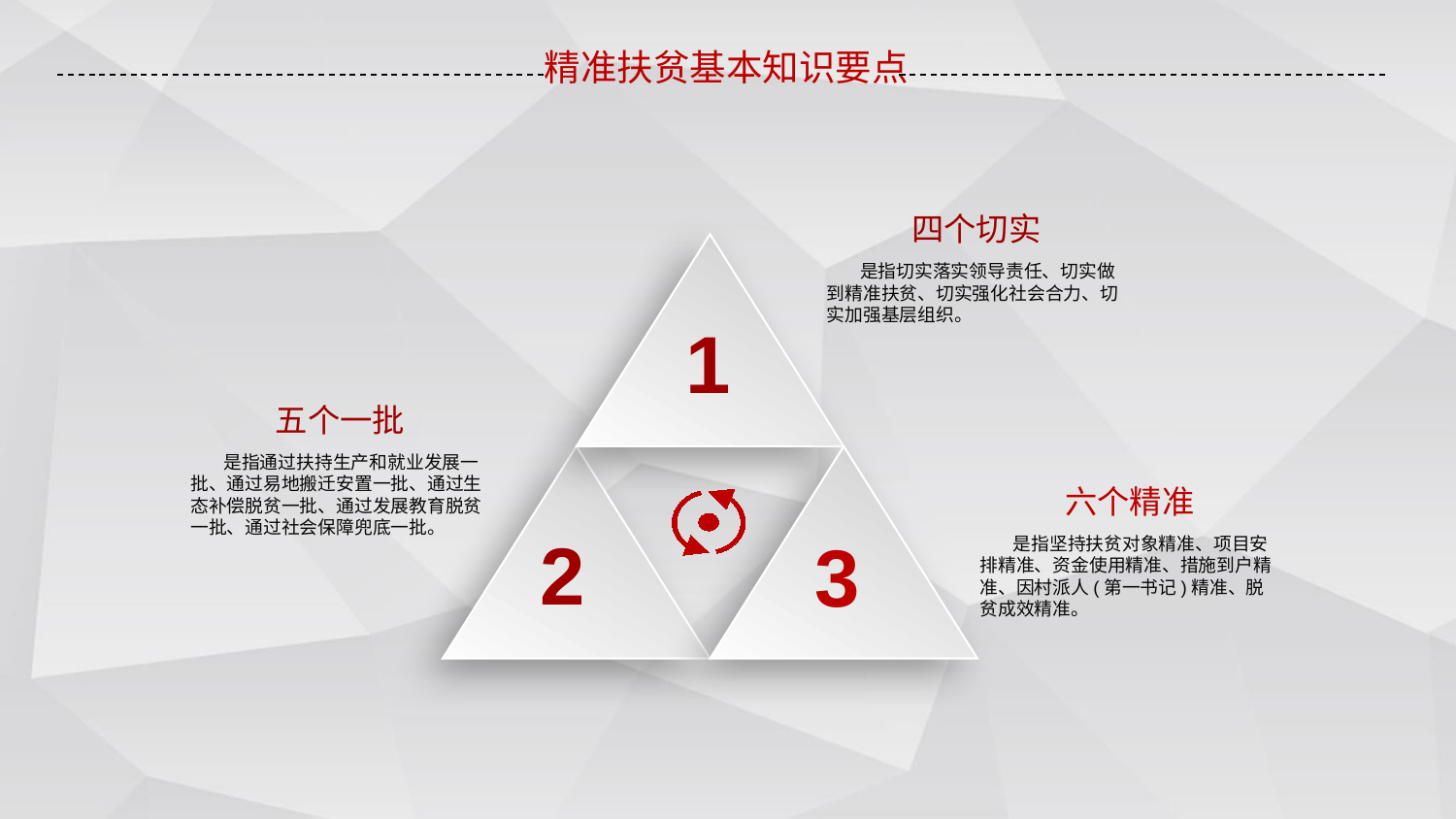

精准扶贫基本知识要点
四个切实
       是指切实落实领导责任、切实做到精准扶贫、切实强化社会合力、切实加强基层组织。

1
五个一批
       是指通过扶持生产和就业发展一批、通过易地搬迁安置一批、通过生态补偿脱贫一批、通过发展教育脱贫一批、通过社会保障兜底一批。

2

3
六个精准
       是指坚持扶贫对象精准、项目安排精准、资金使用精准、措施到户精准、因村派人(第一书记)精准、脱贫成效精准。